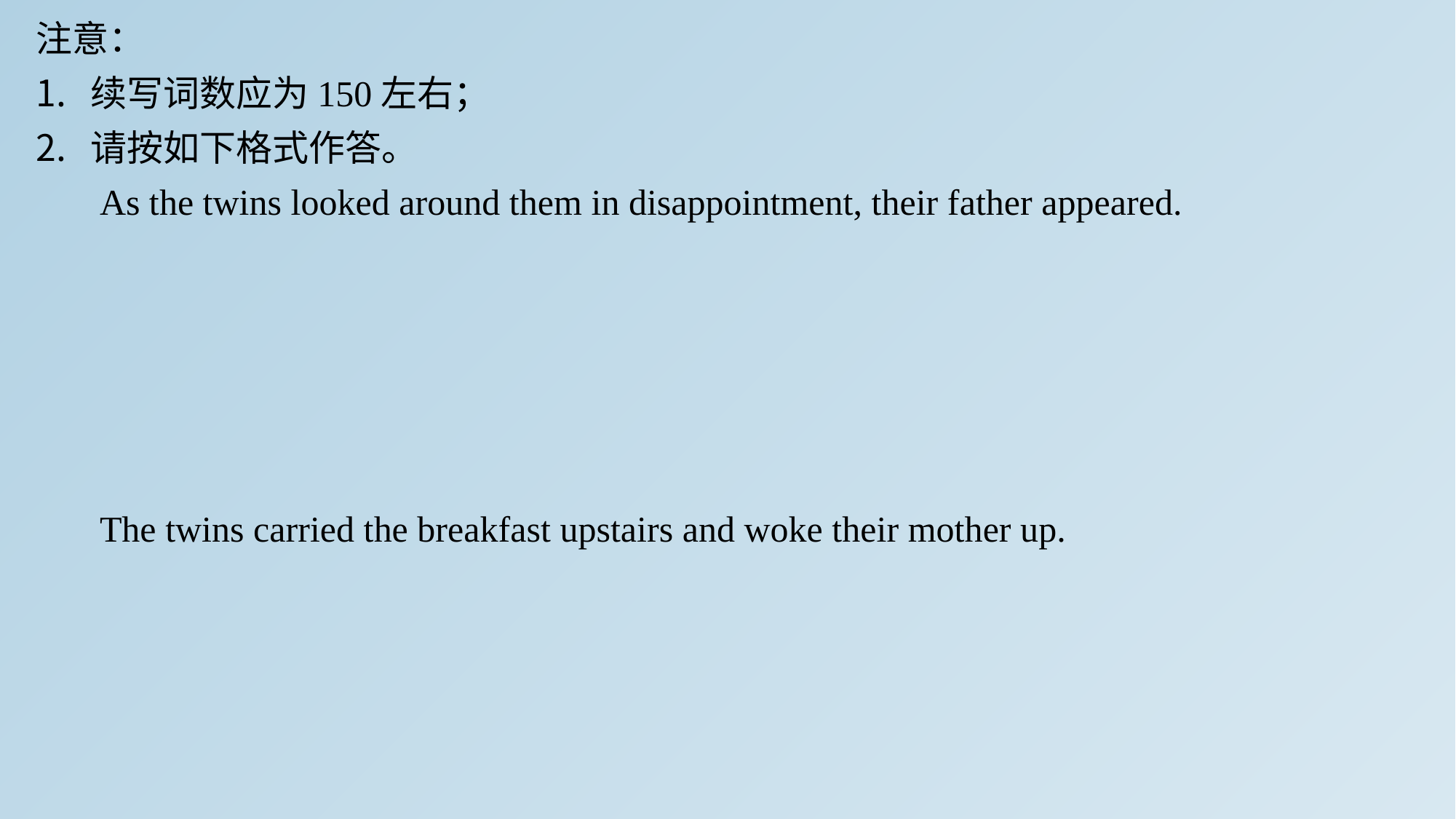

注意：
续写词数应为150左右；
请按如下格式作答。
       As the twins looked around them in disappointment, their father appeared.

       The twins carried the breakfast upstairs and woke their mother up.